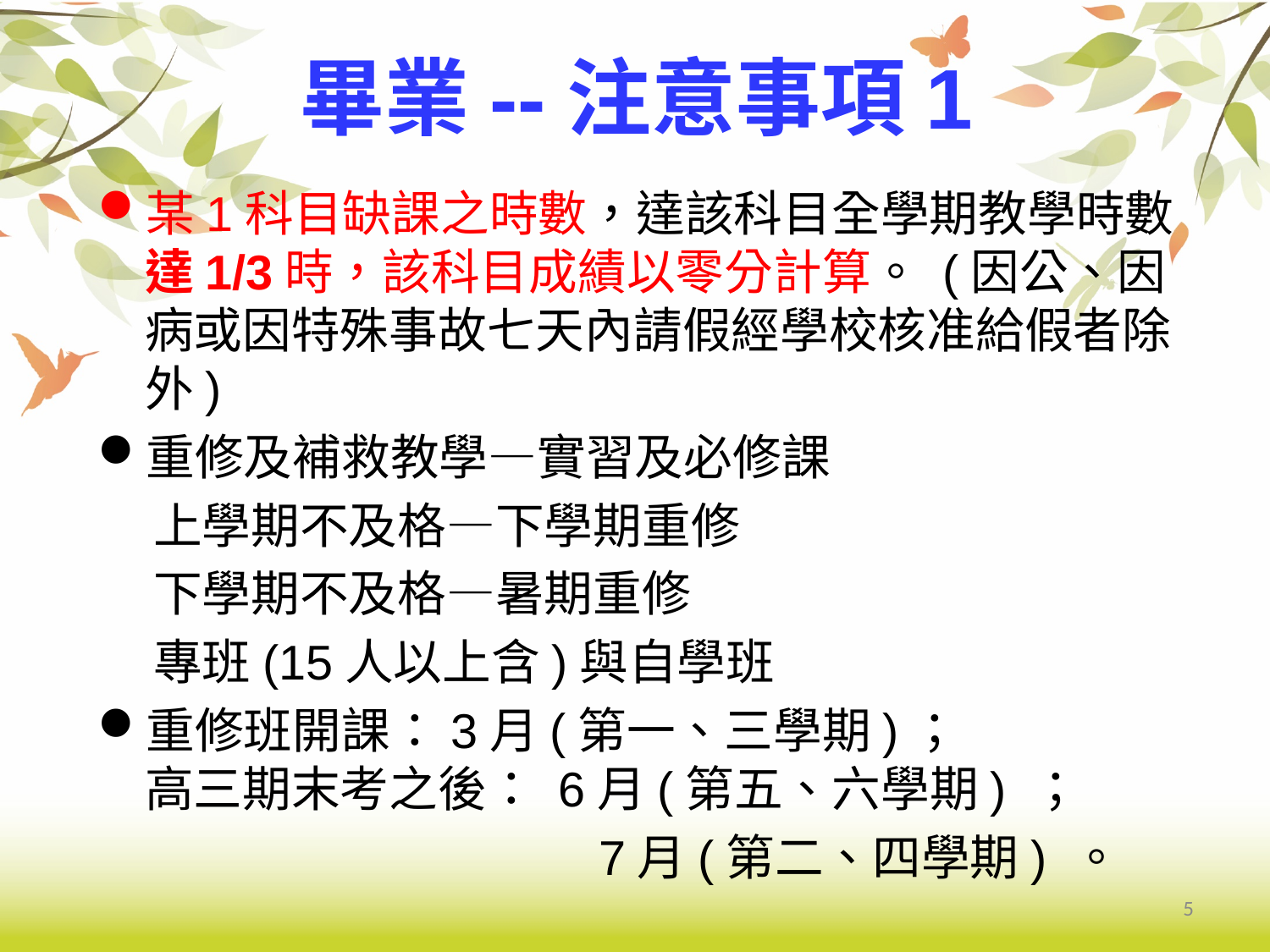

# 畢業--注意事項1
某1科目缺課之時數，達該科目全學期教學時數達1/3時，該科目成績以零分計算。 (因公、因病或因特殊事故七天內請假經學校核准給假者除外)
重修及補救教學—實習及必修課
    上學期不及格—下學期重修
    下學期不及格—暑期重修
    專班(15人以上含)與自學班
重修班開課：3月(第一、三學期)；
高三期末考之後： 6月(第五、六學期) ；
                                     7月(第二、四學期) 。
5